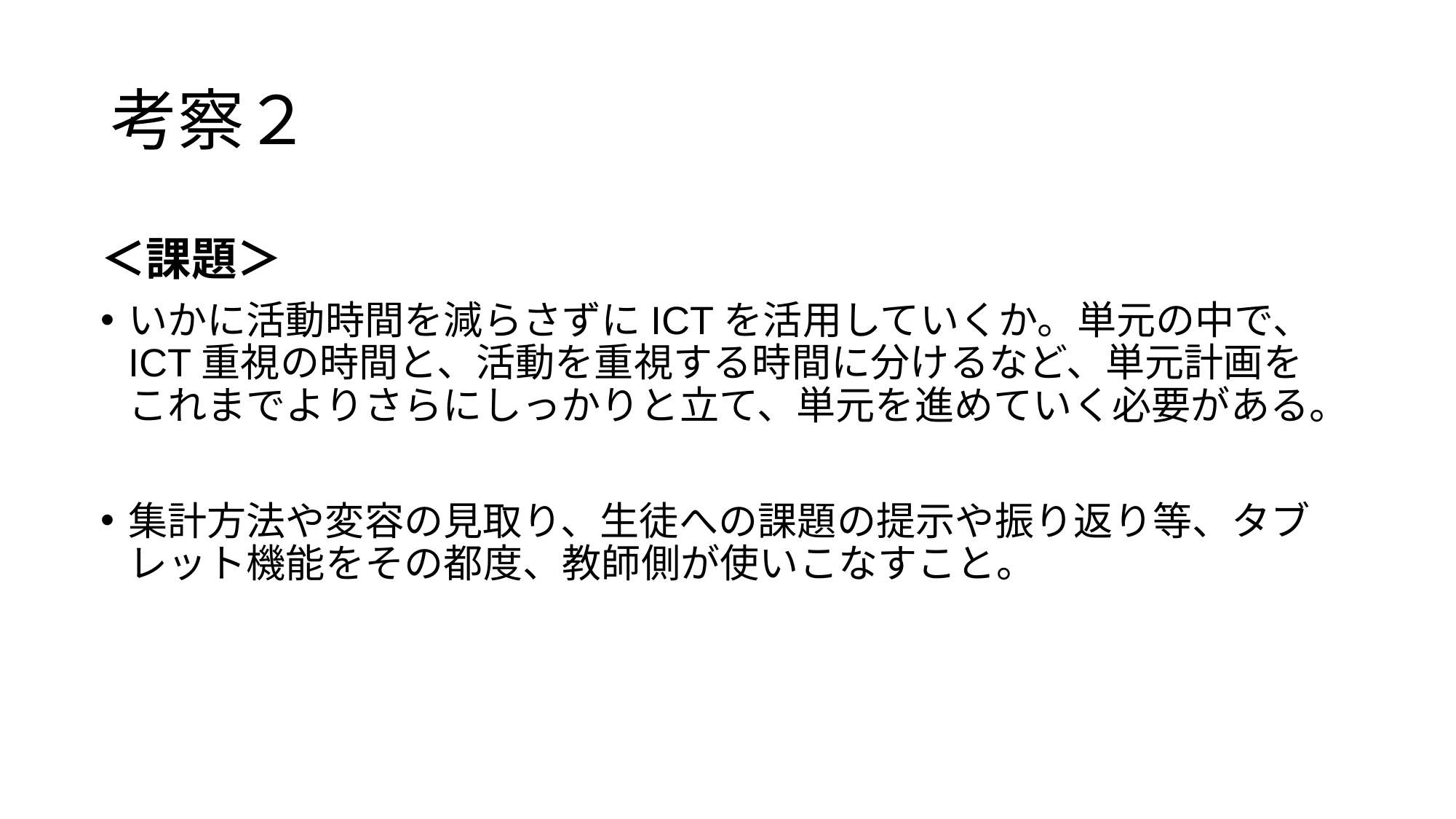

# 考察２
＜課題＞
いかに活動時間を減らさずにICTを活用していくか。単元の中で、ICT重視の時間と、活動を重視する時間に分けるなど、単元計画をこれまでよりさらにしっかりと立て、単元を進めていく必要がある。

集計方法や変容の見取り、生徒への課題の提示や振り返り等、タブレット機能をその都度、教師側が使いこなすこと。